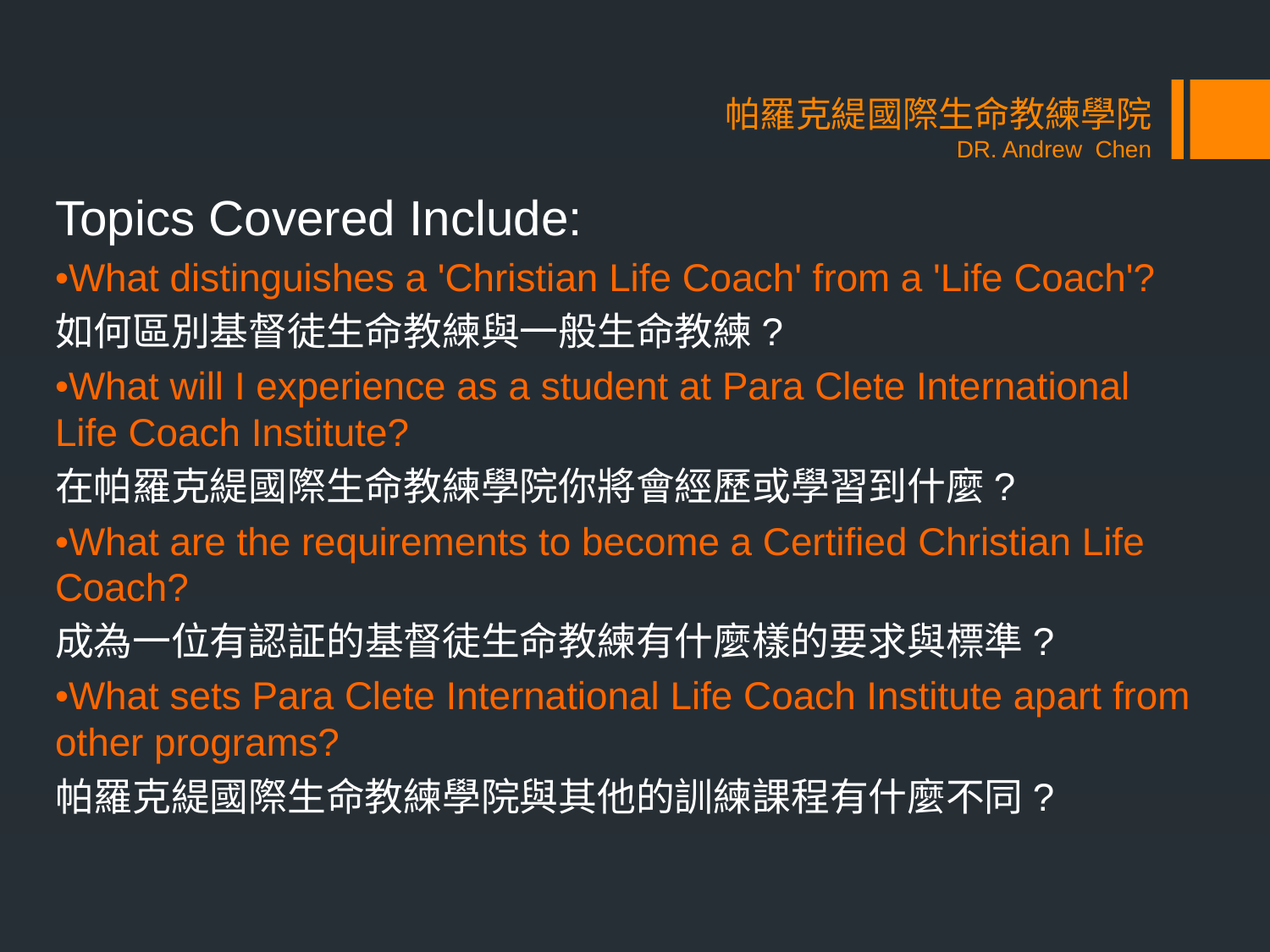

# 帕羅克緹國際生命教練學院 DR. Andrew  Chen
Topics Covered Include:
•What distinguishes a 'Christian Life Coach' from a 'Life Coach'?
如何區別基督徒生命教練與一般生命教練?
•What will I experience as a student at Para Clete International Life Coach Institute?
在帕羅克緹國際生命教練學院你將會經歷或學習到什麼?
•What are the requirements to become a Certified Christian Life Coach?
成為一位有認証的基督徒生命教練有什麼樣的要求與標準?
•What sets Para Clete International Life Coach Institute apart from other programs?
帕羅克緹國際生命教練學院與其他的訓練課程有什麼不同?